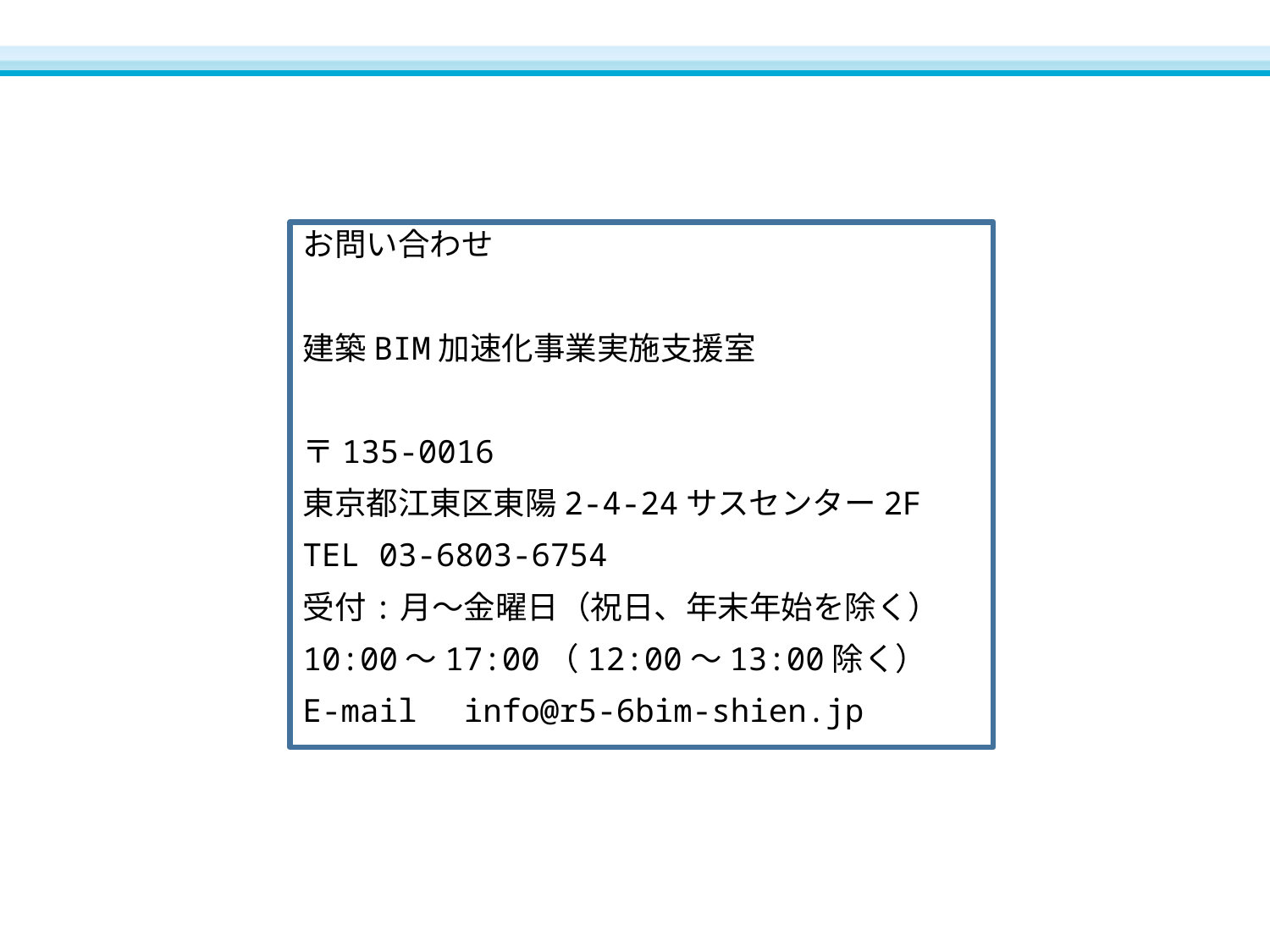

お問い合わせ

建築BIM加速化事業実施支援室

〒135-0016
東京都江東区東陽2-4-24サスセンター2F
TEL 03-6803-6754
受付:月～金曜日（祝日、年末年始を除く）
10:00～17:00（12:00～13:00除く）
E-mail　info@r5-6bim-shien.jp